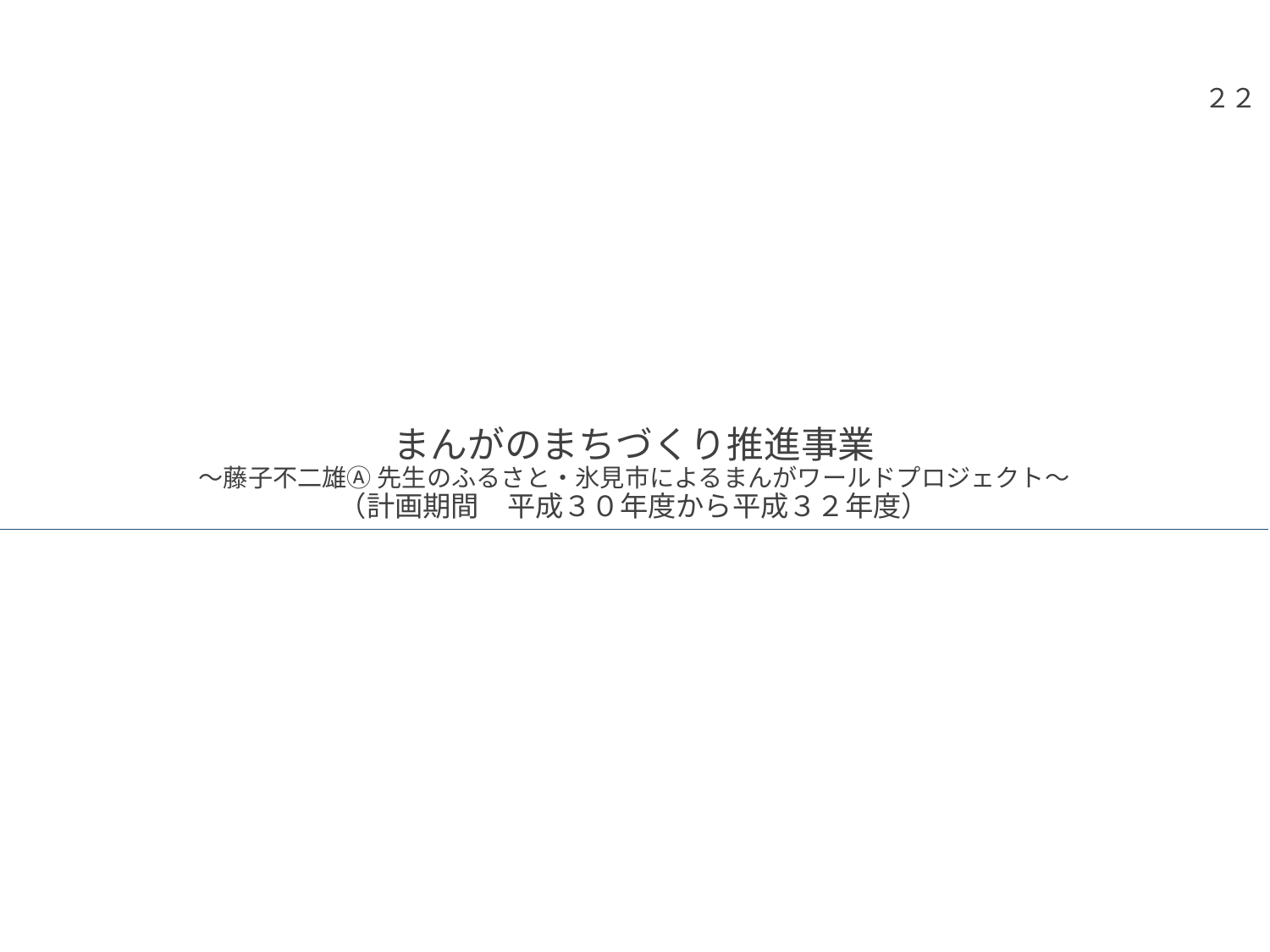

２２
# まんがのまちづくり推進事業 ～藤子不二雄Ⓐ 先生のふるさと・氷見市によるまんがワールドプロジェクト～ （計画期間　平成３０年度から平成３２年度）